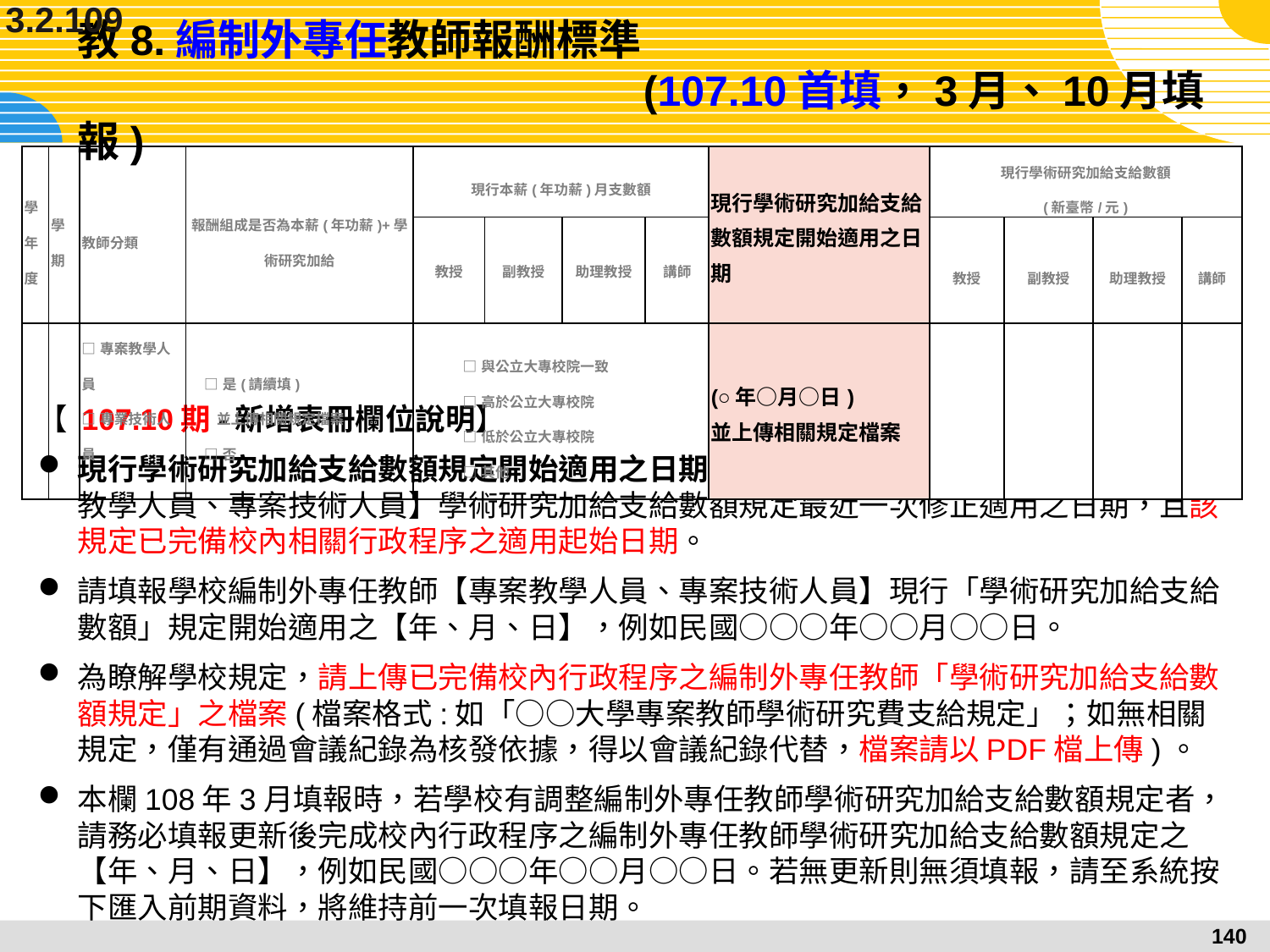

3.2.109
# 教8.編制外專任教師報酬標準								     (107.10首填，3月、10月填報)
| 學年度 | 學期 | 教師分類 | 報酬組成是否為本薪(年功薪)+學術研究加給 | 現行本薪(年功薪)月支數額 |  |  |  | 現行學術研究加給支給數額規定開始適用之日期 | 現行學術研究加給支給數額 (新臺幣/元) |  |  |  |
| --- | --- | --- | --- | --- | --- | --- | --- | --- | --- | --- | --- | --- |
|  |  |  |  | 教授 | 副教授 | 助理教授 | 講師 |  | 教授 | 副教授 | 助理教授 | 講師 |
|  |  | □專案教學人員 □專業技術人員 | □是(請續填) 並上傳相關規定檔案 □否 | □與公立大專校院一致 □高於公立大專校院 □低於公立大專校院 □其他 |  |  |  | (○年○月○日) 並上傳相關規定檔案 |  |  |  |  |
【 107.10期-新增表冊欄位說明】
現行學術研究加給支給數額規定開始適用之日期：係指學校現行編制外專任教師【專案教學人員、專案技術人員】學術研究加給支給數額規定最近一次修正適用之日期，且該規定已完備校內相關行政程序之適用起始日期。
請填報學校編制外專任教師【專案教學人員、專案技術人員】現行「學術研究加給支給數額」規定開始適用之【年、月、日】，例如民國○○○年○○月○○日。
為瞭解學校規定，請上傳已完備校內行政程序之編制外專任教師「學術研究加給支給數額規定」之檔案(檔案格式:如「○○大學專案教師學術研究費支給規定」；如無相關規定，僅有通過會議紀錄為核發依據，得以會議紀錄代替，檔案請以PDF檔上傳)。
本欄108年3月填報時，若學校有調整編制外專任教師學術研究加給支給數額規定者，請務必填報更新後完成校內行政程序之編制外專任教師學術研究加給支給數額規定之【年、月、日】，例如民國○○○年○○月○○日。若無更新則無須填報，請至系統按下匯入前期資料，將維持前一次填報日期。